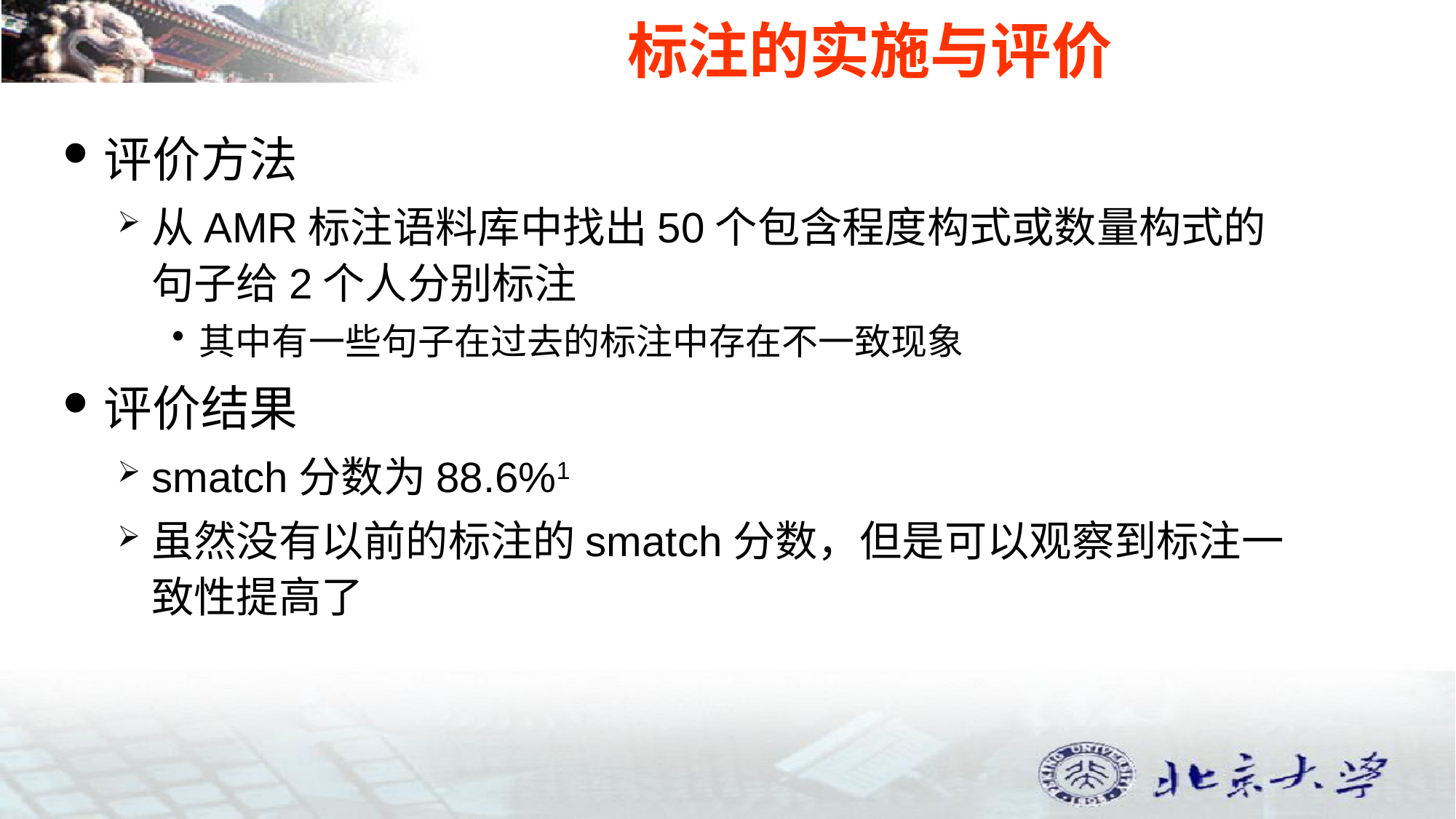

# 标注的实施与评价
评价方法
从AMR标注语料库中找出50个包含程度构式或数量构式的句子给2个人分别标注
其中有一些句子在过去的标注中存在不一致现象
评价结果
smatch分数为88.6%1
虽然没有以前的标注的smatch分数，但是可以观察到标注一致性提高了